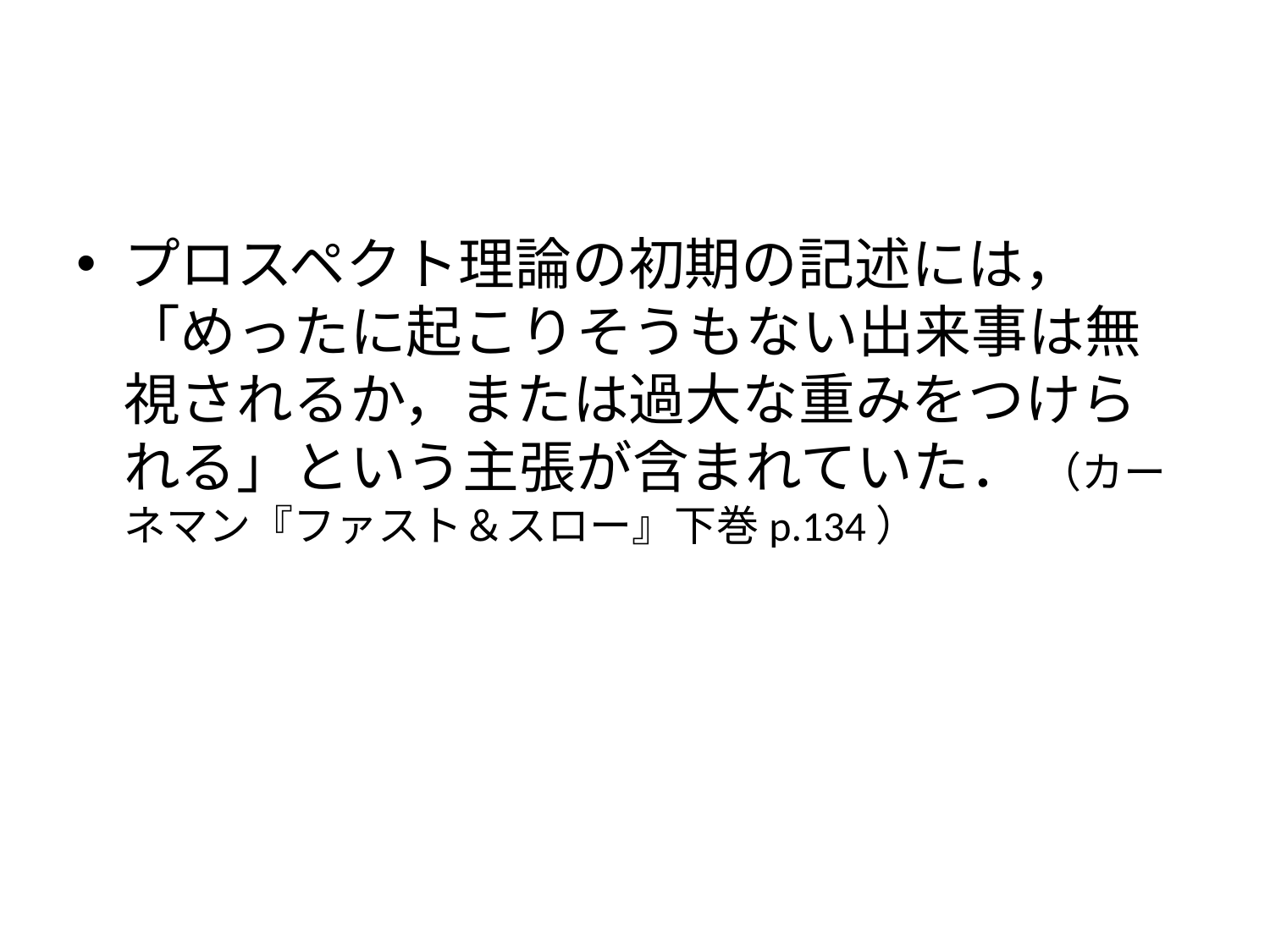

#
プロスペクト理論の初期の記述には，「めったに起こりそうもない出来事は無視されるか，または過大な重みをつけられる」という主張が含まれていた． （カーネマン『ファスト＆スロー』下巻p.134）